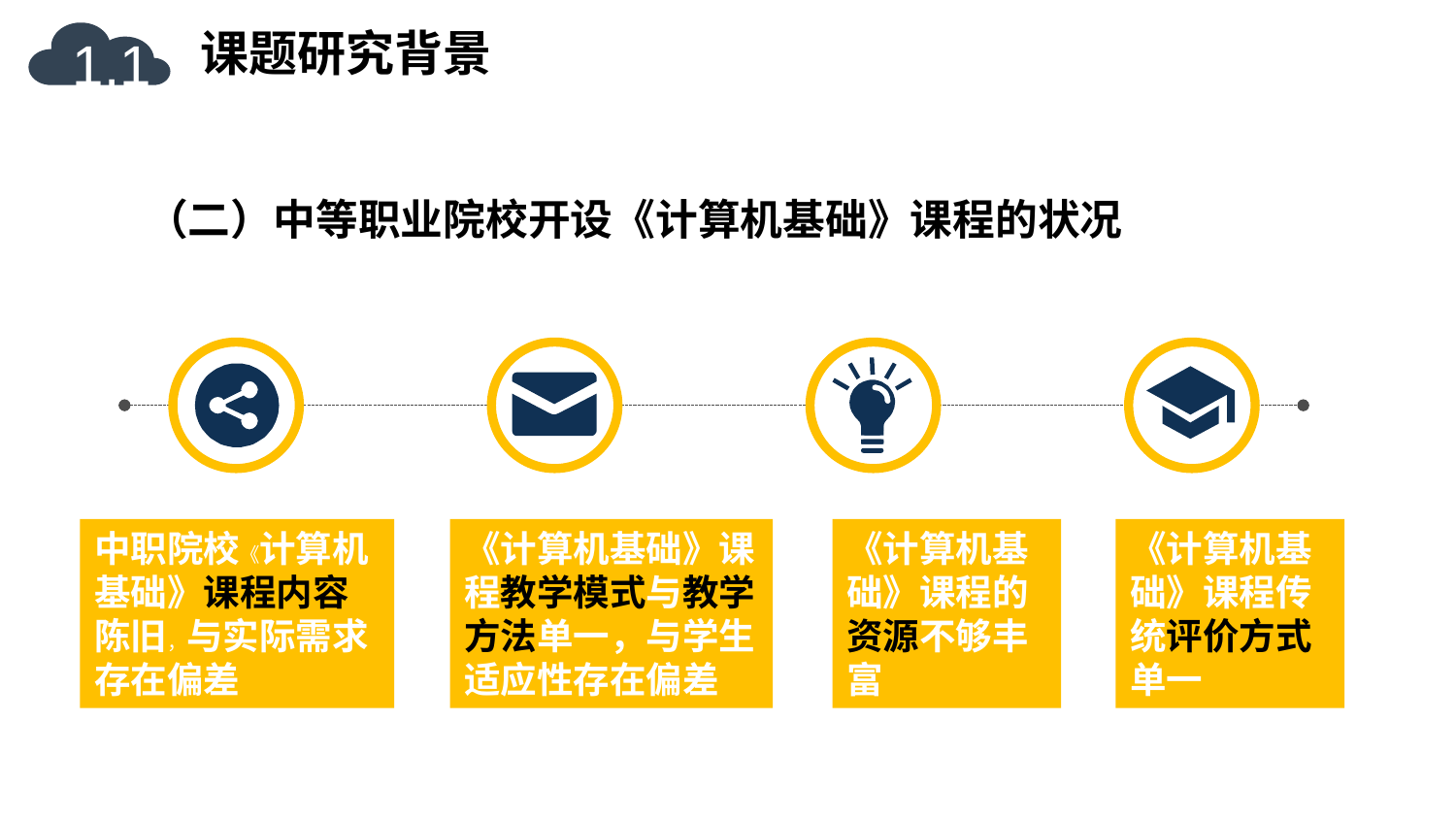

课题研究背景

1.1

（二）中等职业院校开设《计算机基础》课程的状况

中职院校《计算机基础》课程内容陈旧，与实际需求存在偏差
《计算机基础》课程教学模式与教学方法单一，与学生适应性存在偏差
《计算机基础》课程的资源不够丰富
《计算机基础》课程传统评价方式单一